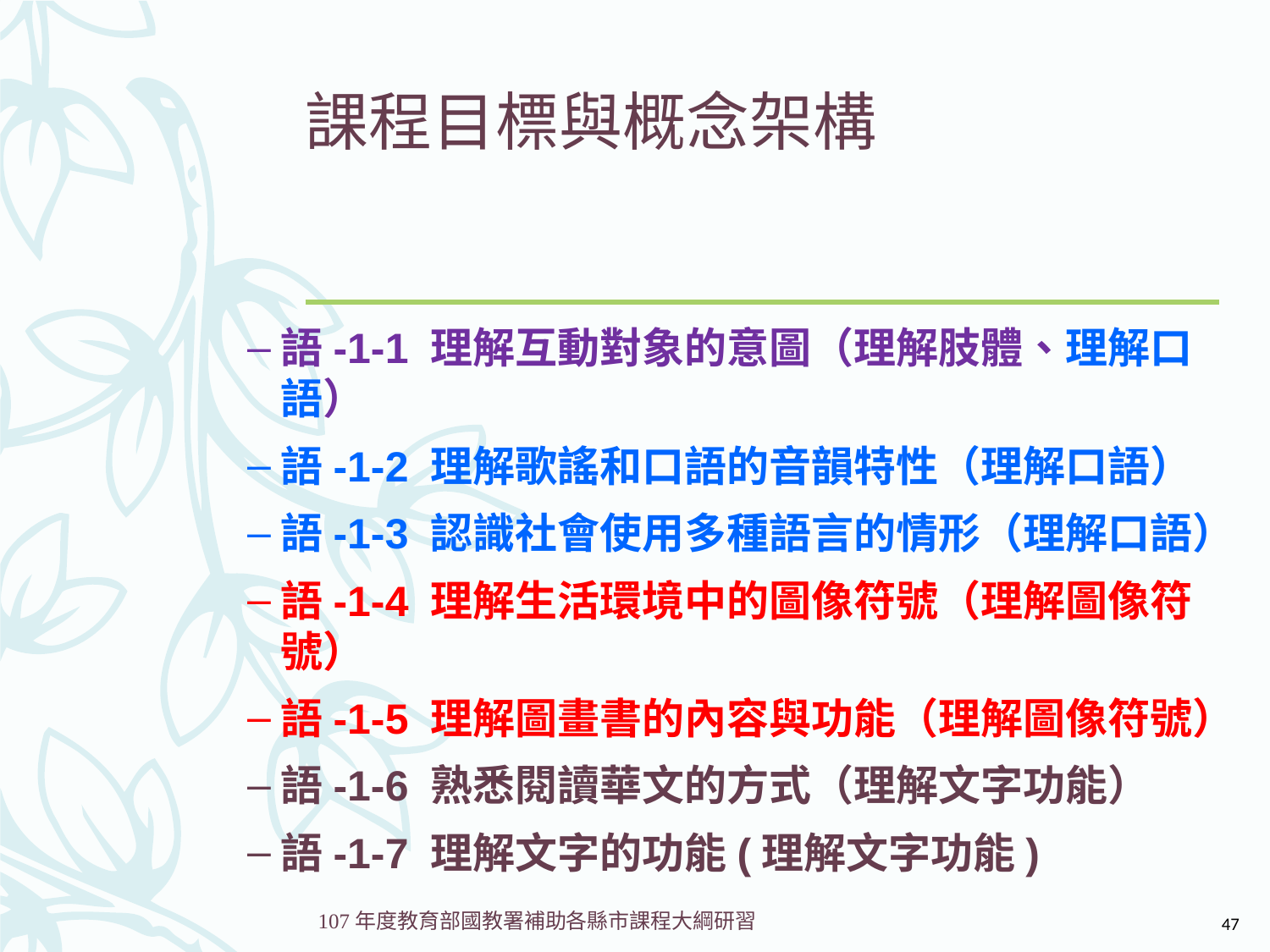

# 課程目標與概念架構
語-1-1 理解互動對象的意圖（理解肢體、理解口語）
語-1-2 理解歌謠和口語的音韻特性（理解口語）
語-1-3 認識社會使用多種語言的情形（理解口語）
語-1-4 理解生活環境中的圖像符號（理解圖像符號）
語-1-5 理解圖畫書的內容與功能（理解圖像符號）
語-1-6 熟悉閱讀華文的方式（理解文字功能）
語-1-7 理解文字的功能(理解文字功能)
47
107年度教育部國教署補助各縣市課程大綱研習